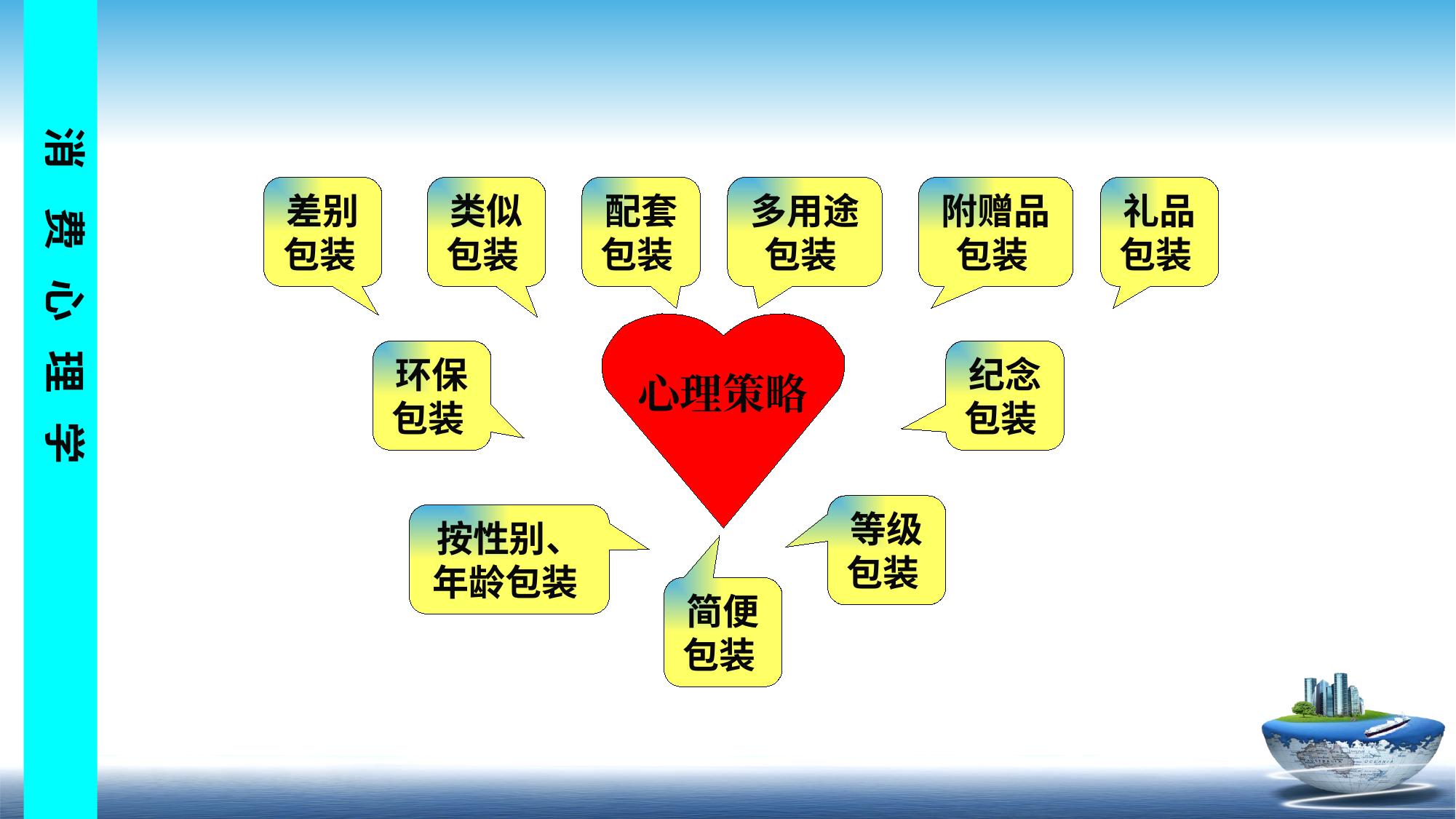

差别包装
类似包装
配套包装
多用途包装
附赠品包装
礼品包装
心理策略
环保包装
纪念包装
等级包装
按性别、年龄包装
简便包装
​